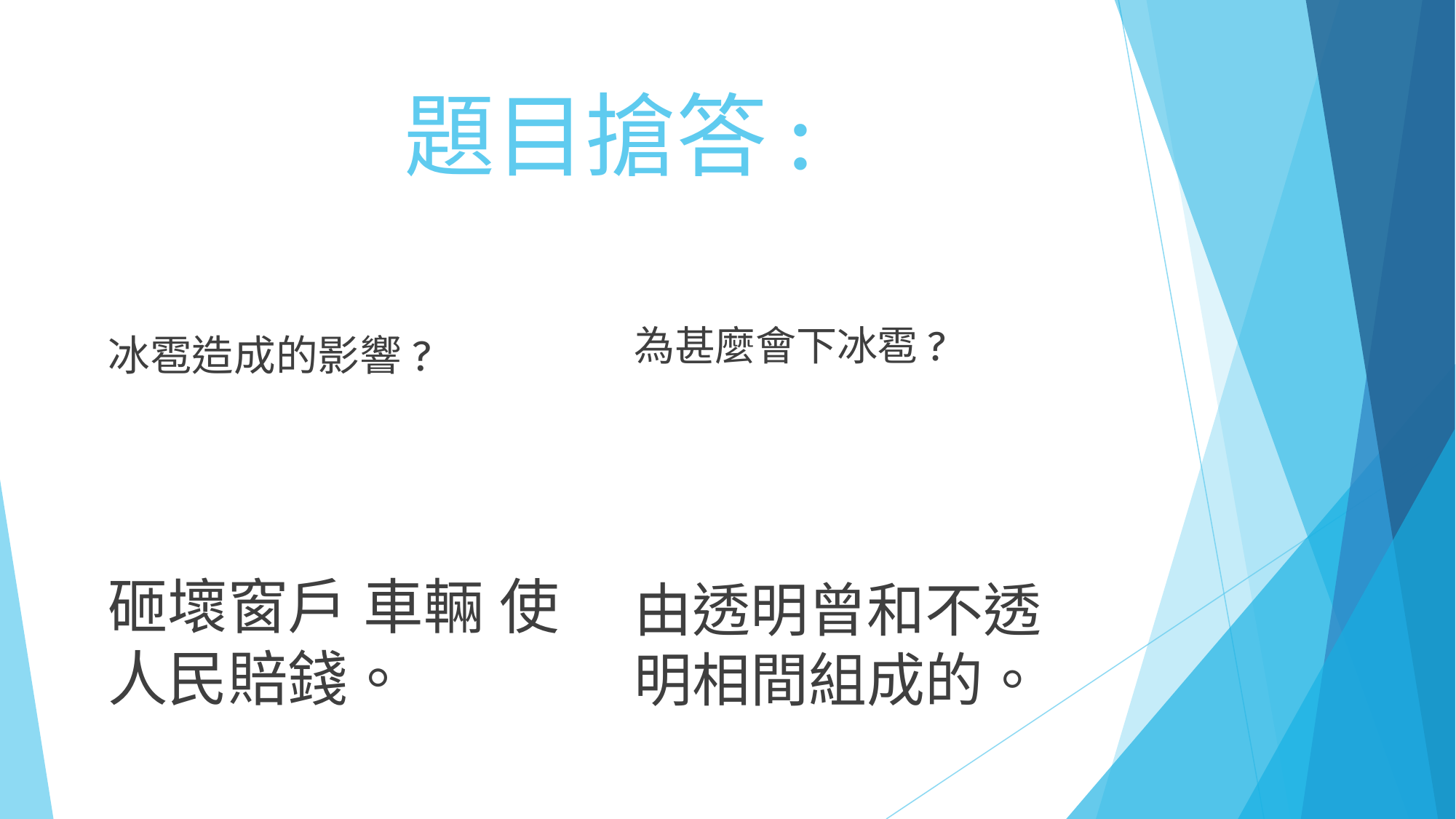

# 題目搶答:

冰雹造成的影響?

砸壞窗戶 車輛 使人民賠錢。

為甚麼會下冰雹?

由透明曾和不透明相間組成的。